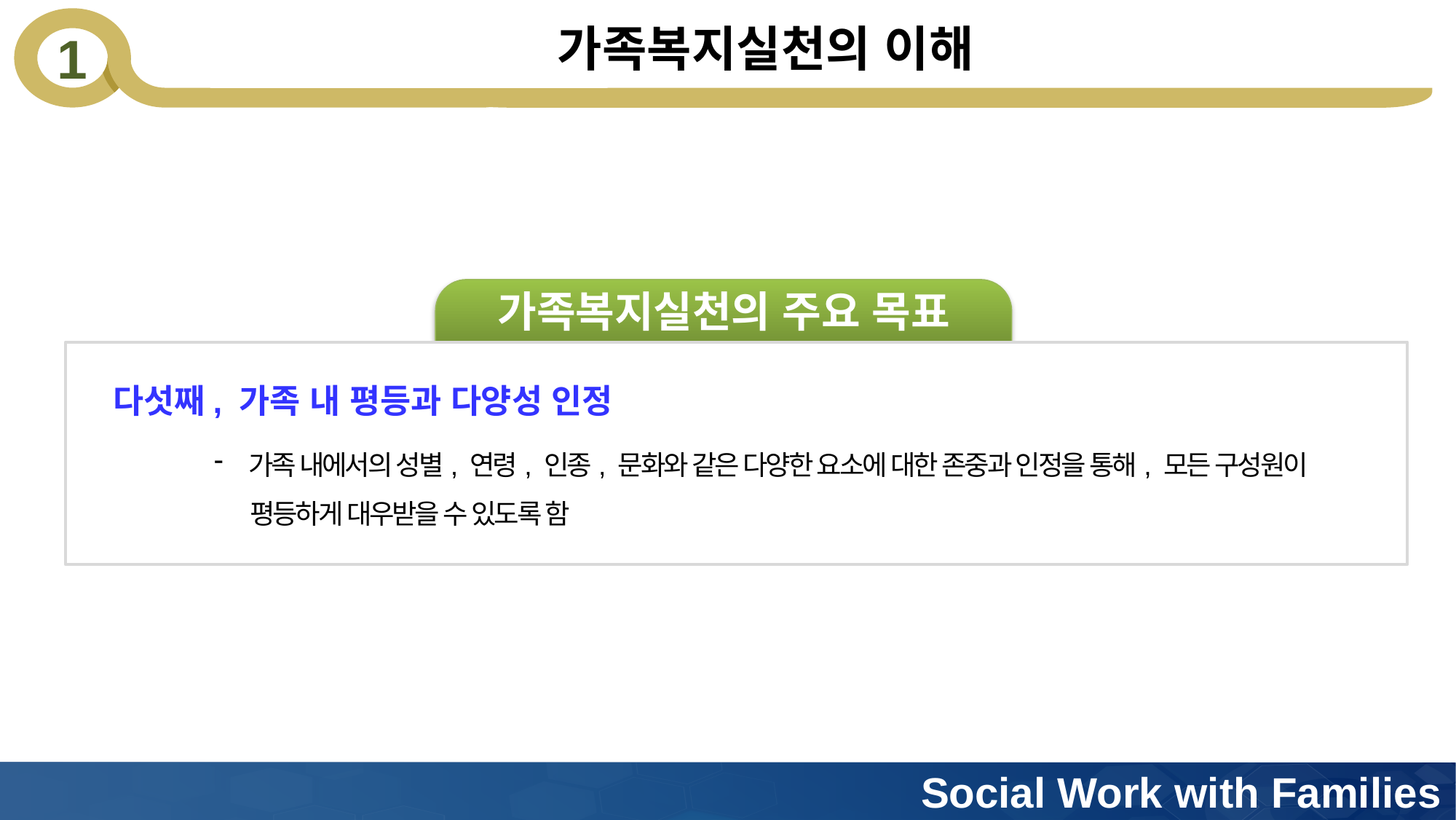

# 가족복지실천의 이해

가족복지실천의 주요 목표

다섯째, 가족 내 평등과 다양성 인정
가족 내에서의 성별, 연령, 인종, 문화와 같은 다양한 요소에 대한 존중과 인정을 통해, 모든 구성원이
     평등하게 대우받을 수 있도록 함